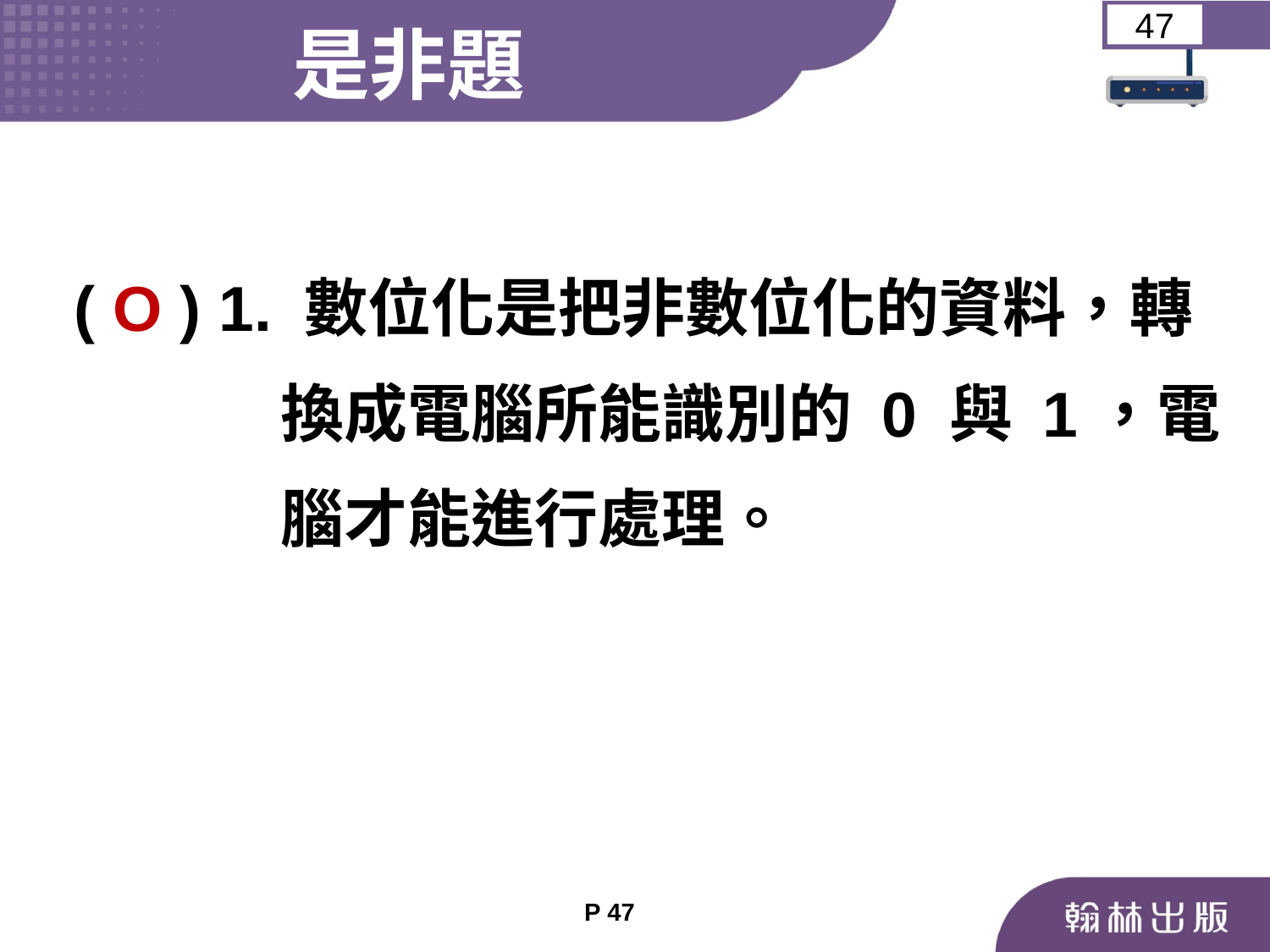

是非題

47
	( O ) 1. 數位化是把非數位化的資料，轉
               換成電腦所能識別的 0 與 1，電
               腦才能進行處理。
P 47